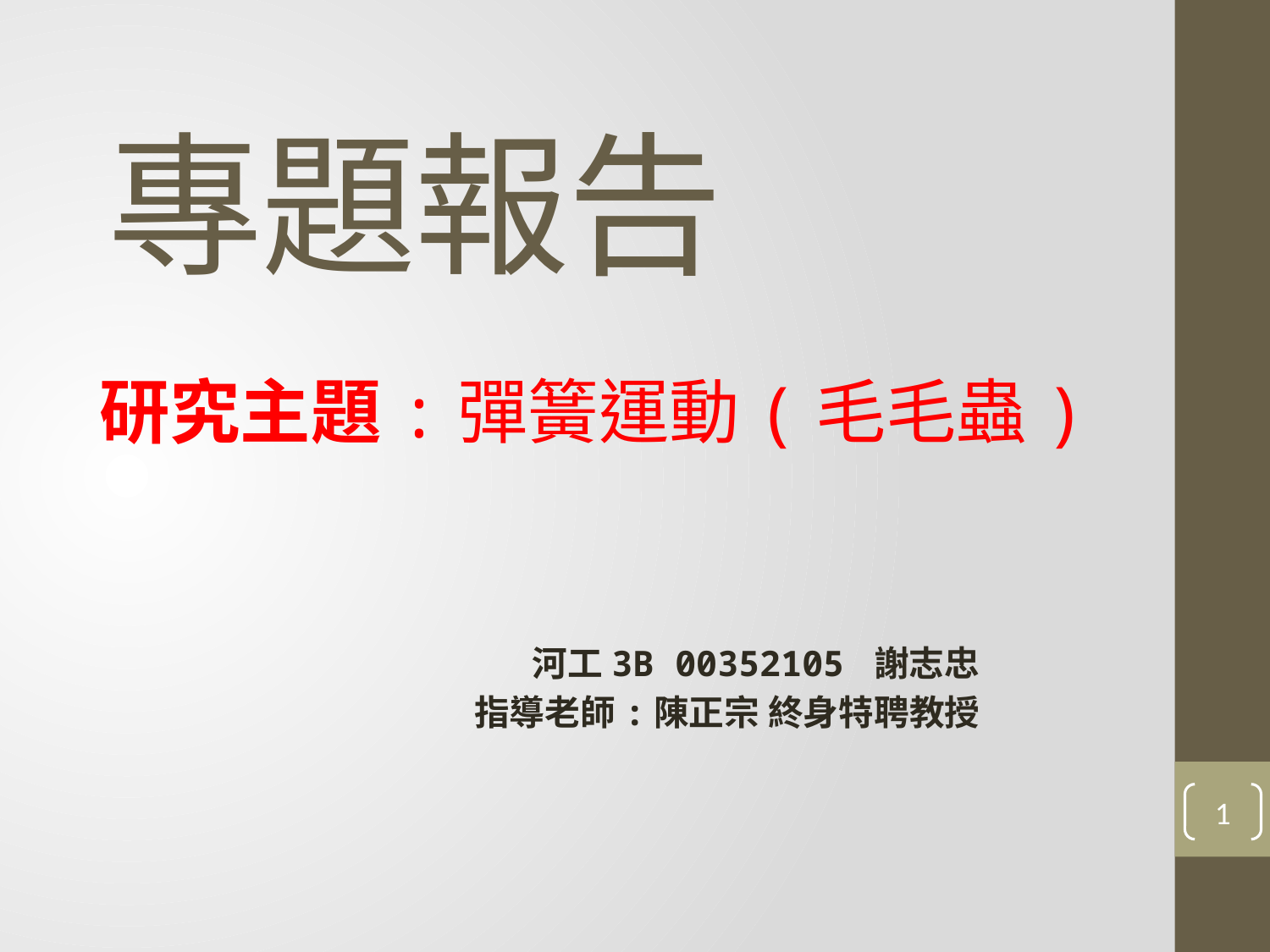

# 專題報告
研究主題:彈簧運動(毛毛蟲)
河工3B 00352105 謝志忠
指導老師:陳正宗 終身特聘教授
1